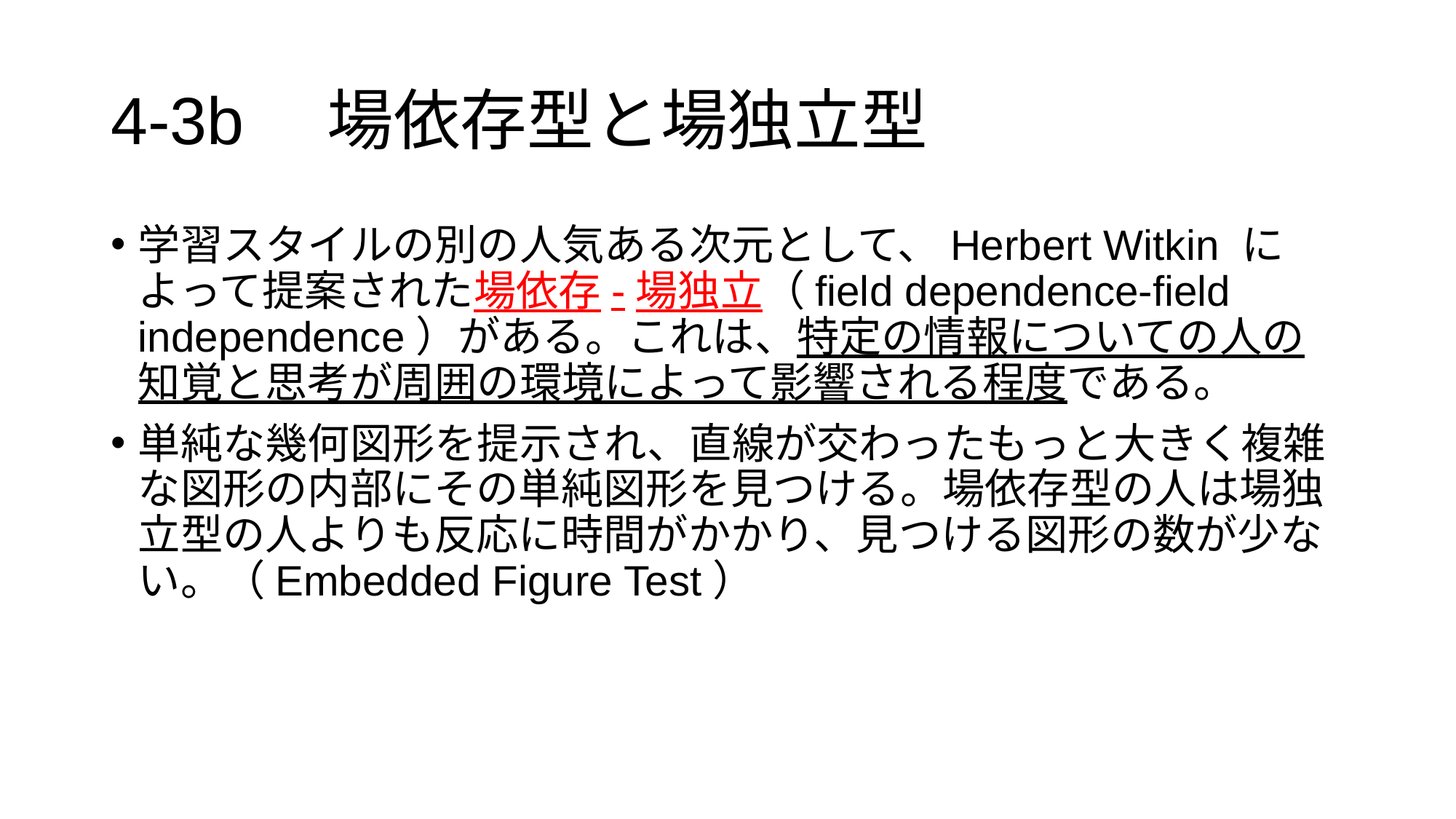

# 4-3b　場依存型と場独立型
学習スタイルの別の人気ある次元として、Herbert Witkin によって提案された場依存-場独立（field dependence-field independence）がある。これは、特定の情報についての人の知覚と思考が周囲の環境によって影響される程度である。
単純な幾何図形を提示され、直線が交わったもっと大きく複雑な図形の内部にその単純図形を見つける。場依存型の人は場独立型の人よりも反応に時間がかかり、見つける図形の数が少ない。（Embedded Figure Test）